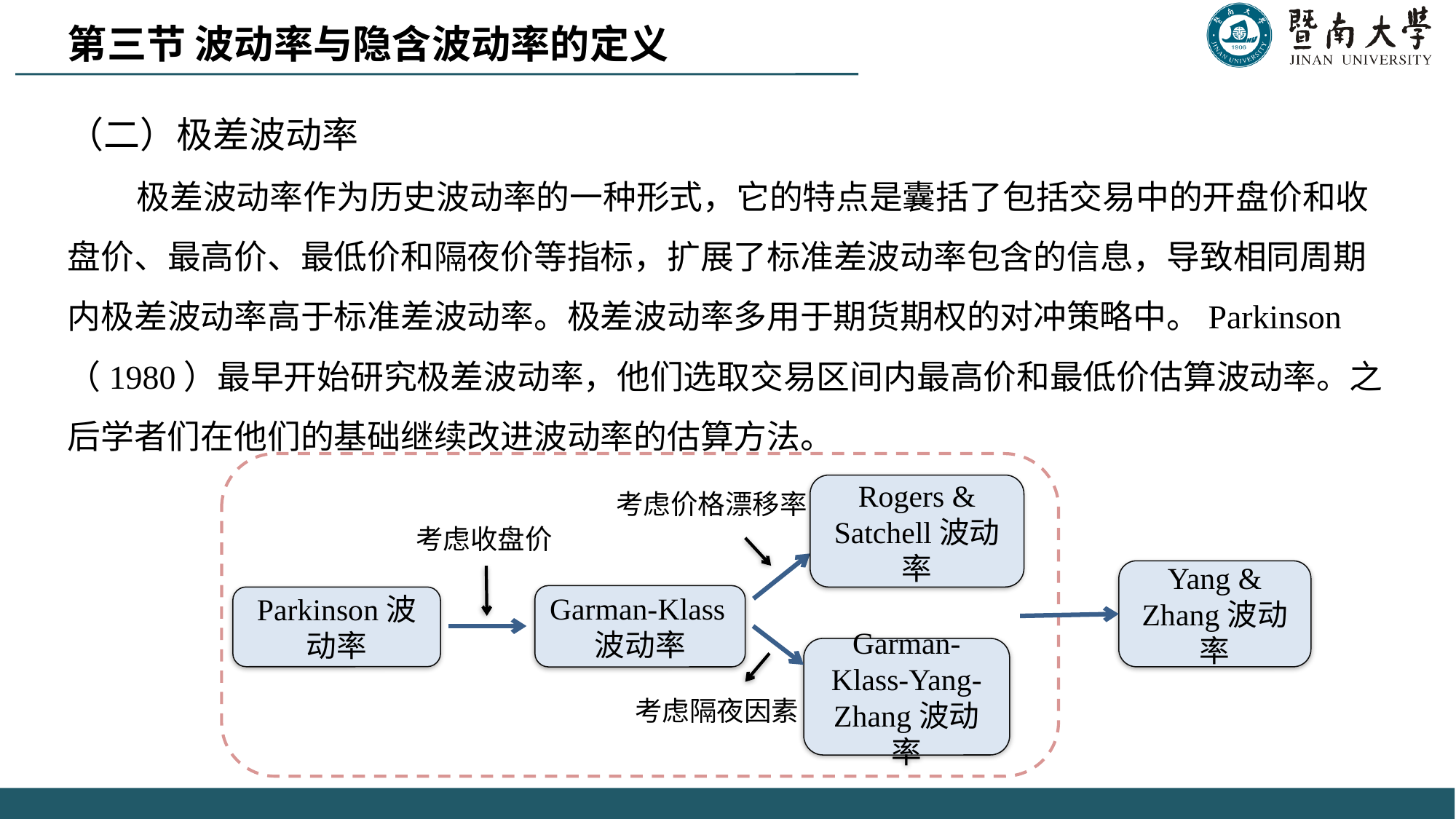

第三节 波动率与隐含波动率的定义
（二）极差波动率
        极差波动率作为历史波动率的一种形式，它的特点是囊括了包括交易中的开盘价和收盘价、最高价、最低价和隔夜价等指标，扩展了标准差波动率包含的信息，导致相同周期内极差波动率高于标准差波动率。极差波动率多用于期货期权的对冲策略中。Parkinson（1980）最早开始研究极差波动率，他们选取交易区间内最高价和最低价估算波动率。之后学者们在他们的基础继续改进波动率的估算方法。

Rogers & Satchell波动率
考虑价格漂移率
考虑收盘价
Yang & Zhang波动率
Garman-Klass-Yang-Zhang波动率
Garman-Klass波动率
Parkinson波动率
考虑隔夜因素